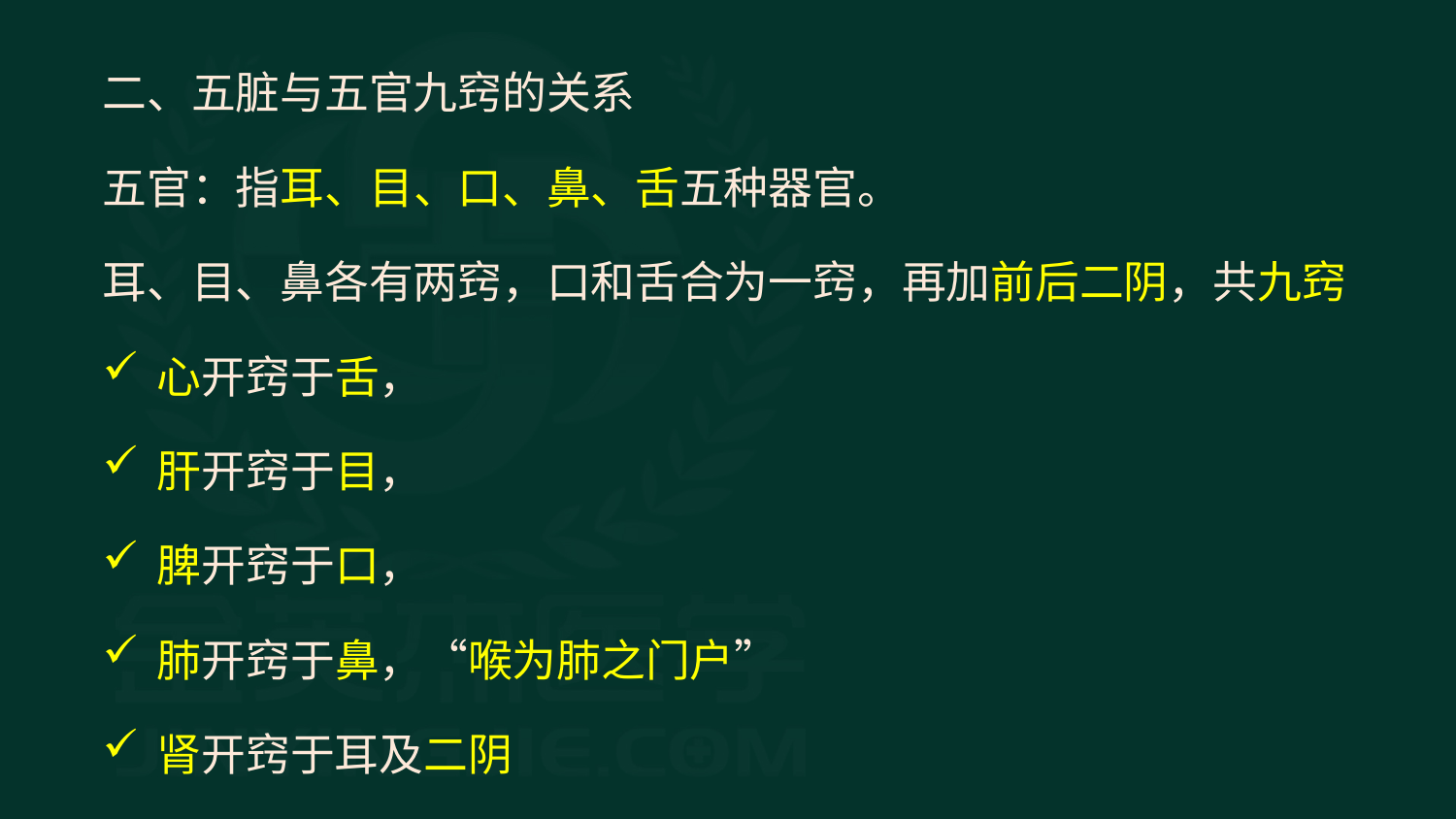

二、五脏与五官九窍的关系
五官：指耳、目、口、鼻、舌五种器官。
耳、目、鼻各有两窍，口和舌合为一窍，再加前后二阴，共九窍
心开窍于舌，
肝开窍于目，
脾开窍于口，
肺开窍于鼻，“喉为肺之门户”
肾开窍于耳及二阴